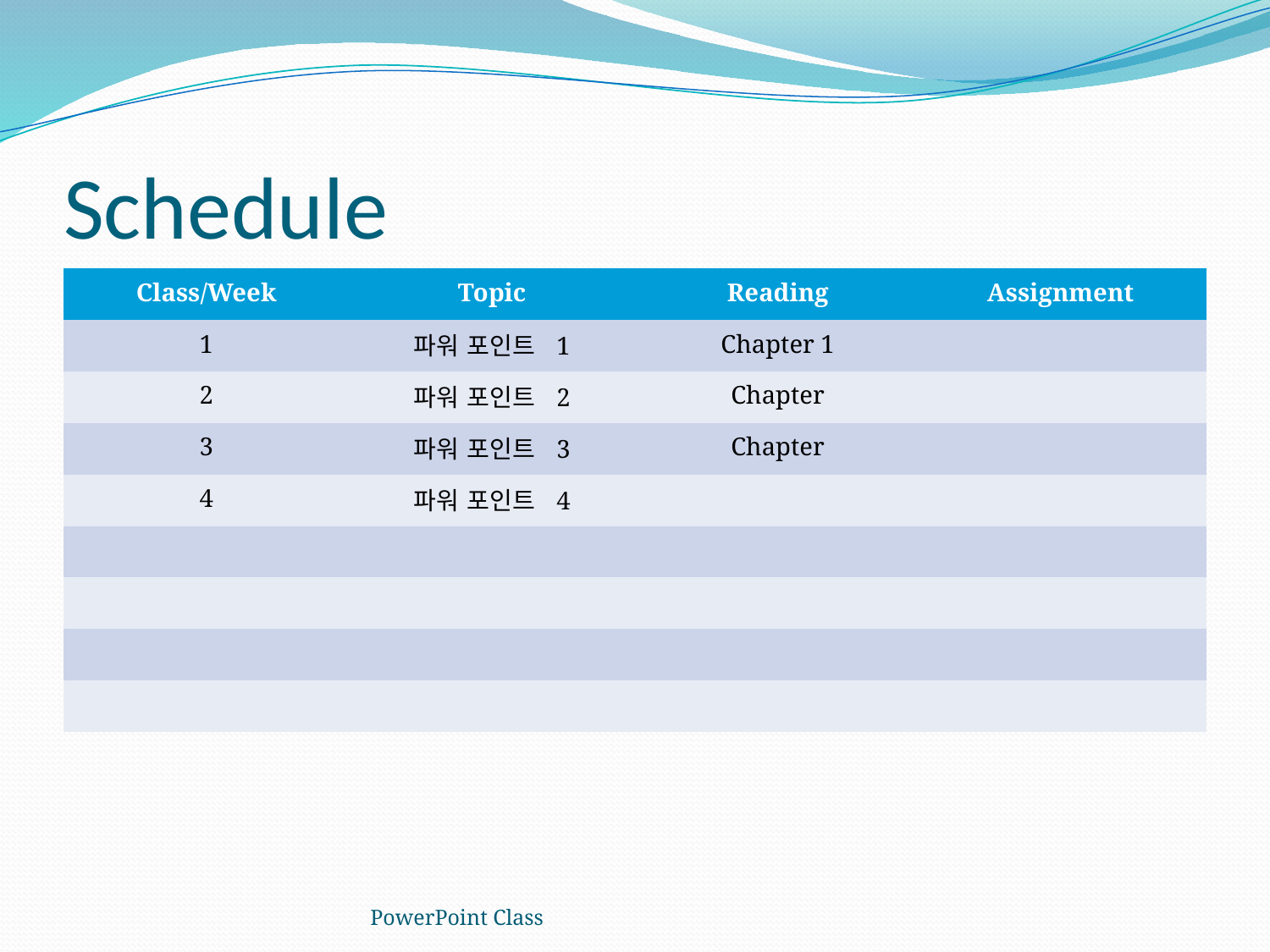

# Schedule
| Class/Week | Topic | Reading | Assignment |
| --- | --- | --- | --- |
| 1 | 파워 포인트 1 | Chapter 1 |  |
| 2 | 파워 포인트 2 | Chapter |  |
| 3 | 파워 포인트 3 | Chapter |  |
| 4 | 파워 포인트 4 |  |  |
|  |  |  |  |
|  |  |  |  |
|  |  |  |  |
|  |  |  |  |
PowerPoint Class